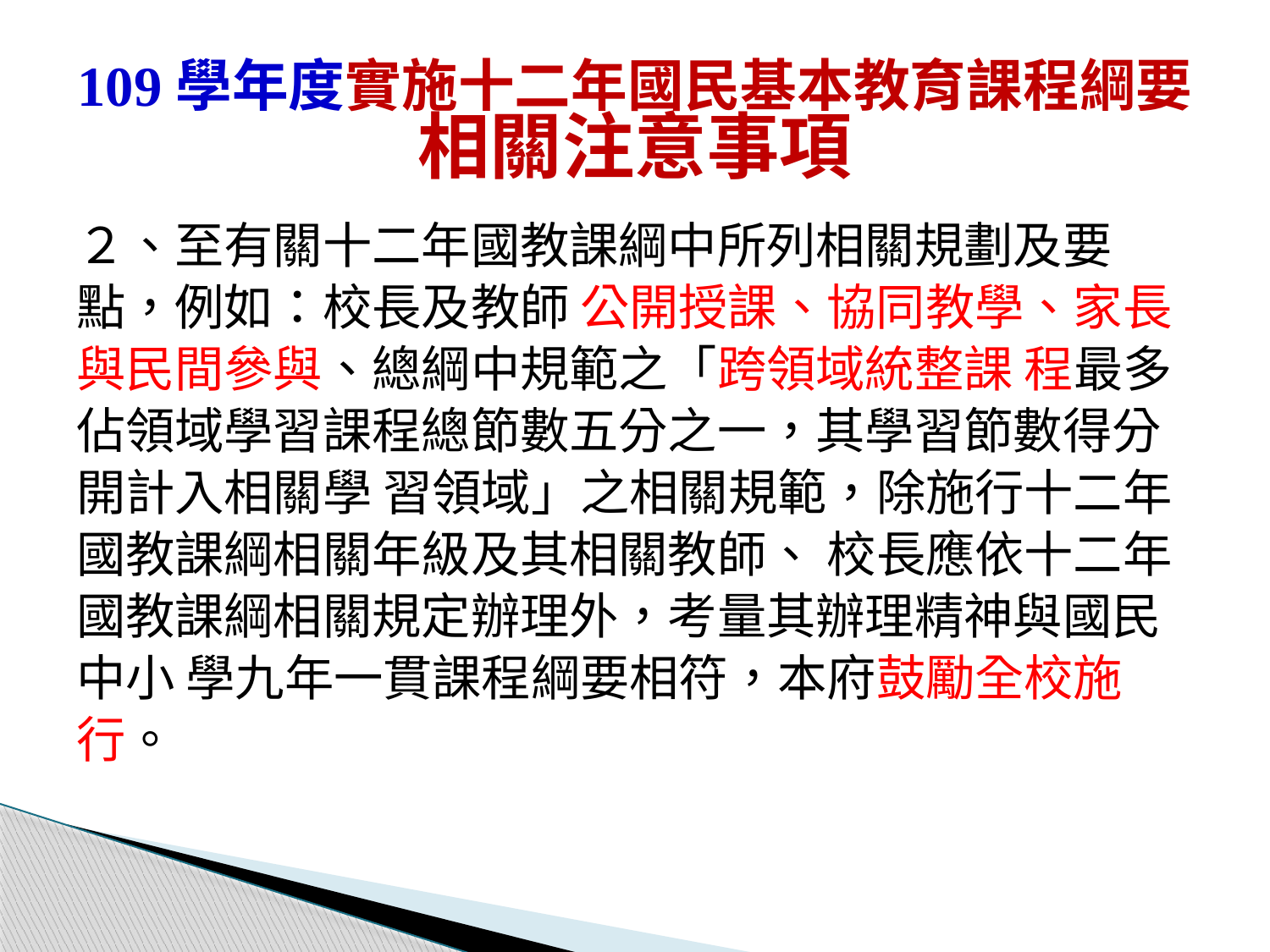

# 109學年度實施十二年國民基本教育課程綱要 相關注意事項
２、至有關十二年國教課綱中所列相關規劃及要點，例如：校長及教師 公開授課、協同教學、家長與民間參與、總綱中規範之「跨領域統整課 程最多佔領域學習課程總節數五分之一，其學習節數得分開計入相關學 習領域」之相關規範，除施行十二年國教課綱相關年級及其相關教師、 校長應依十二年國教課綱相關規定辦理外，考量其辦理精神與國民中小 學九年一貫課程綱要相符，本府鼓勵全校施行。